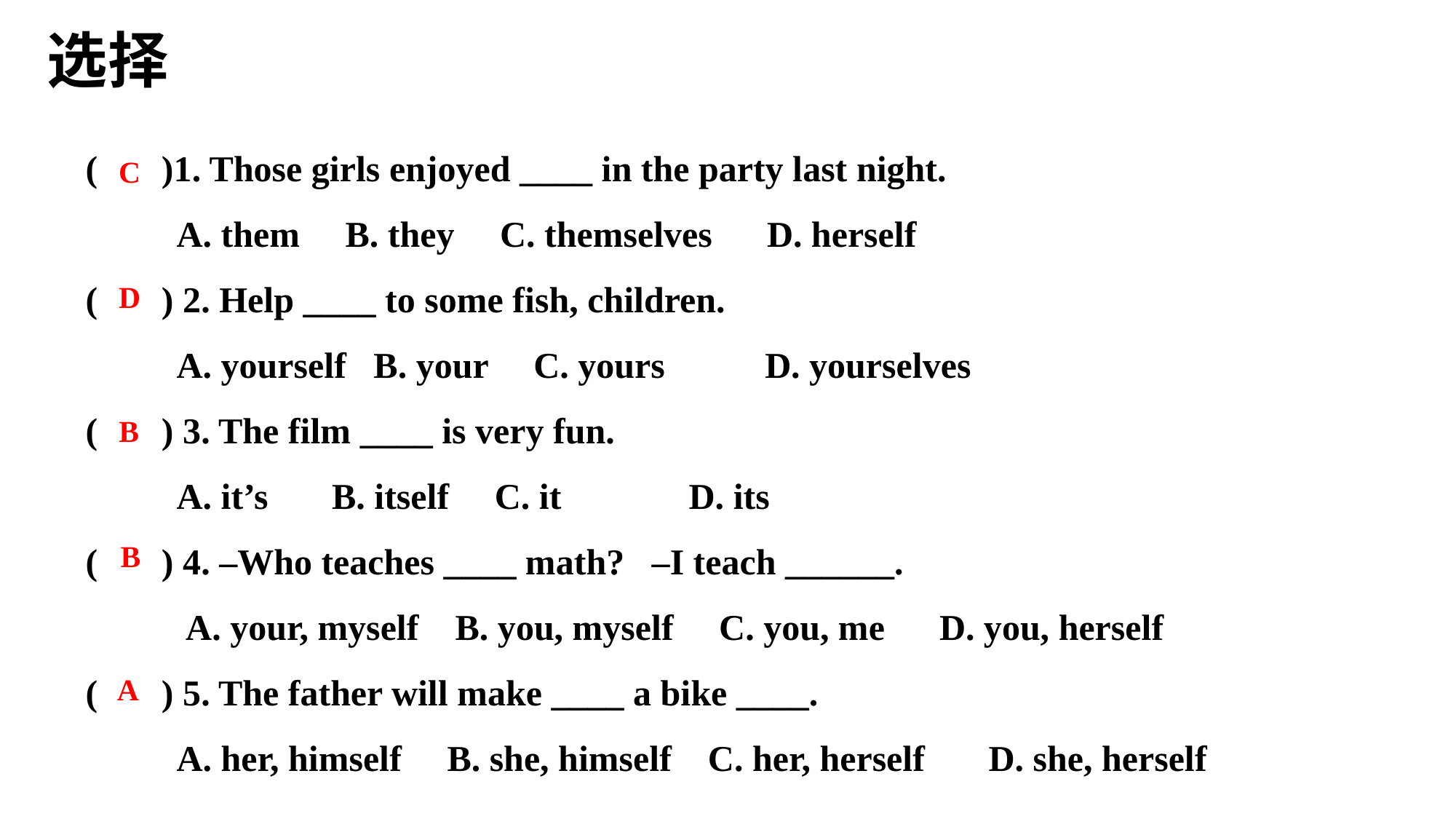

选择
(       )1. Those girls enjoyed ____ in the party last night.
          A. them     B. they     C. themselves      D. herself
(       ) 2. Help ____ to some fish, children.
          A. yourself   B. your     C. yours           D. yourselves
(       ) 3. The film ____ is very fun.
          A. it’s       B. itself     C. it              D. its
(       ) 4. –Who teaches ____ math?   –I teach ______.
           A. your, myself    B. you, myself     C. you, me      D. you, herself
(       ) 5. The father will make ____ a bike ____.
          A. her, himself     B. she, himself    C. her, herself       D. she, herself
C
D
B
B
A